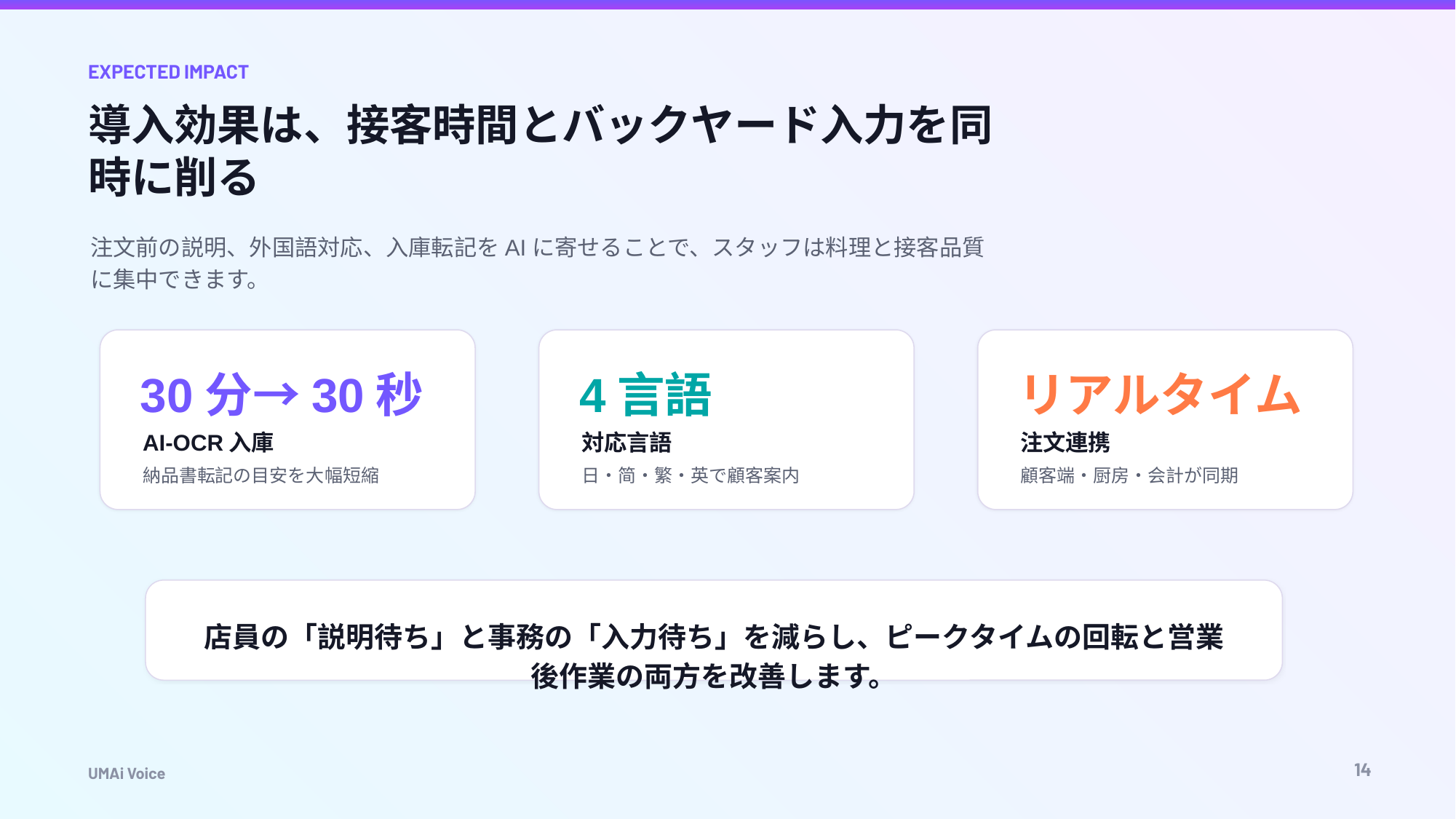

EXPECTED IMPACT
導入効果は、接客時間とバックヤード入力を同時に削る
注文前の説明、外国語対応、入庫転記をAIに寄せることで、スタッフは料理と接客品質に集中できます。

30分→30秒
4言語
リアルタイム
AI-OCR入庫
対応言語
注文連携
納品書転記の目安を大幅短縮
日・简・繁・英で顧客案内
顧客端・厨房・会計が同期

店員の「説明待ち」と事務の「入力待ち」を減らし、ピークタイムの回転と営業後作業の両方を改善します。
14
UMAi Voice